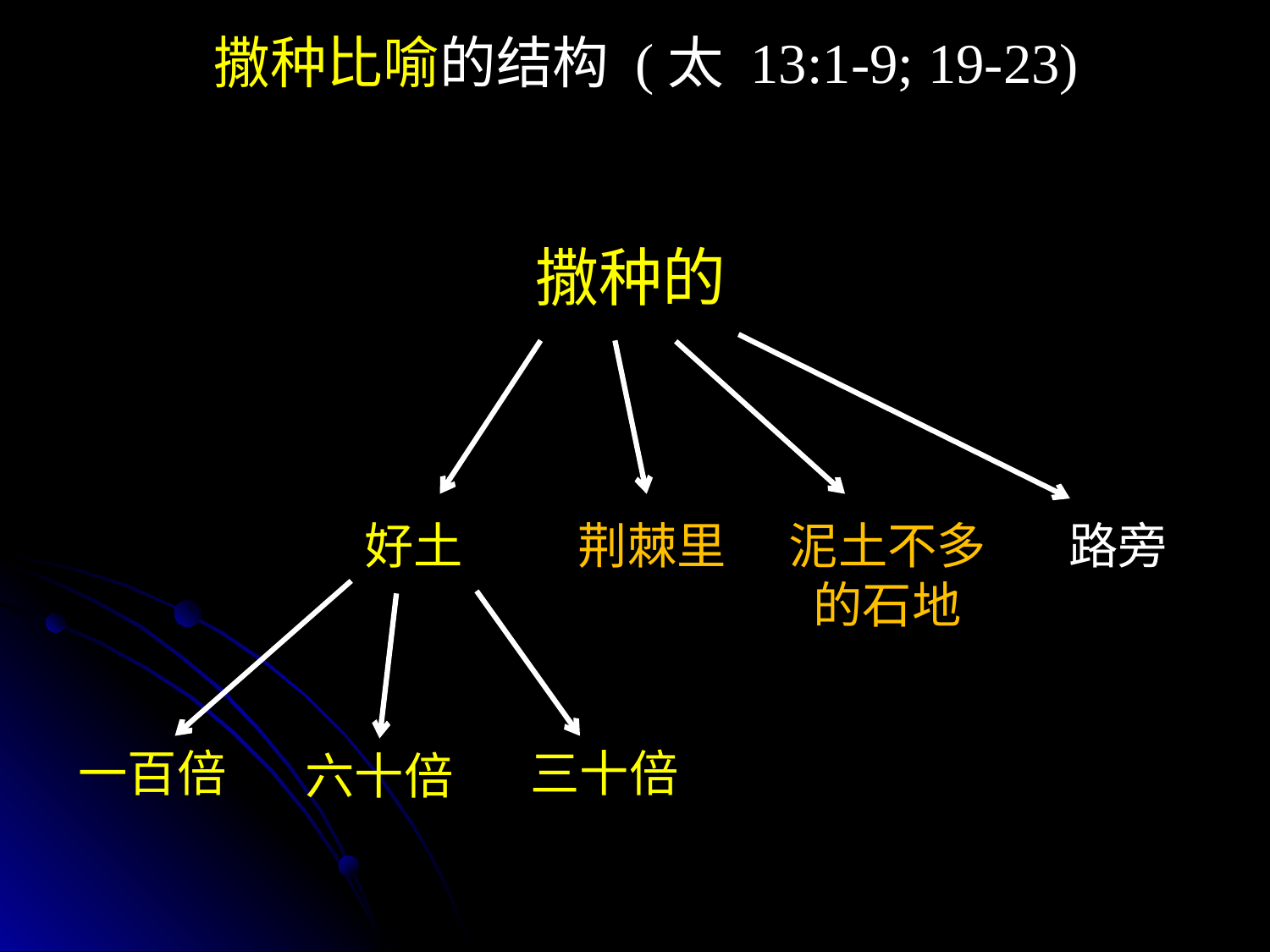

撒种比喻的结构 (太 13:1-9; 19-23)
撒种的
好土
荆棘里
泥土不多
的石地
路旁
一百倍
三十倍
六十倍